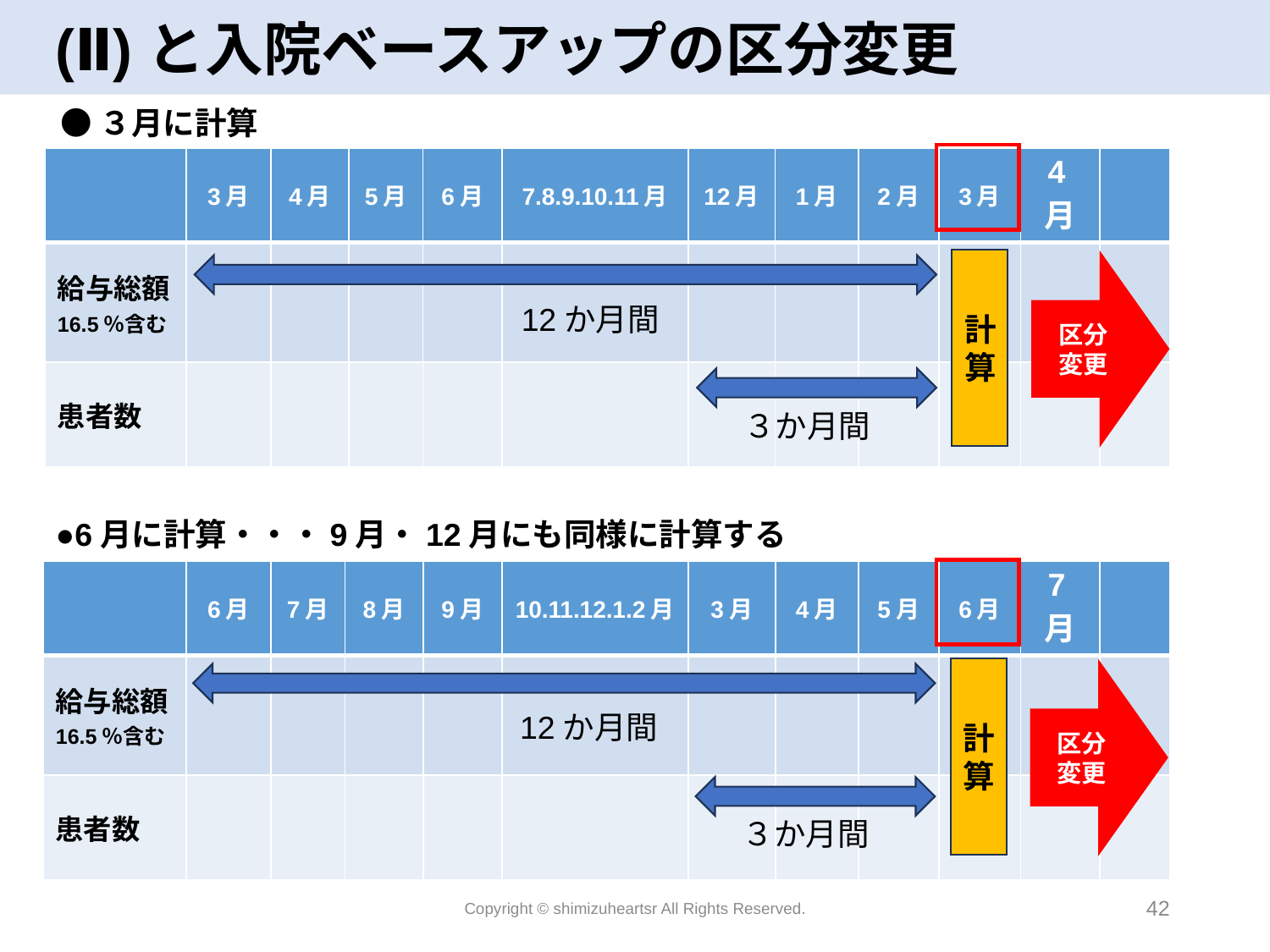

# (Ⅱ)と入院ベースアップの区分変更
●３月に計算

|  | 3月 | 4月 | 5月 | 6月 | 7.8.9.10.11月 | 12月 | 1月 | 2月 | 3月 | 4月 |  |
| --- | --- | --- | --- | --- | --- | --- | --- | --- | --- | --- | --- |
| 給与総額 16.5％含む |  |  |  |  |  |  |  |  |  |  |  |
| 患者数 |  |  |  |  |  |  |  |  |  |  |  |
計算
区分
変更

12か月間

３か月間
●6月に計算・・・9月・12月にも同様に計算する

|  | 6月 | 7月 | 8月 | 9月 | 10.11.12.1.2月 | 3月 | 4月 | 5月 | 6月 | 7月 |  |
| --- | --- | --- | --- | --- | --- | --- | --- | --- | --- | --- | --- |
| 給与総額 16.5％含む |  |  |  |  |  |  |  |  |  |  |  |
| 患者数 |  |  |  |  |  |  |  |  |  |  |  |
計算
区分
変更

12か月間

３か月間
Copyright © shimizuheartsr All Rights Reserved.
42